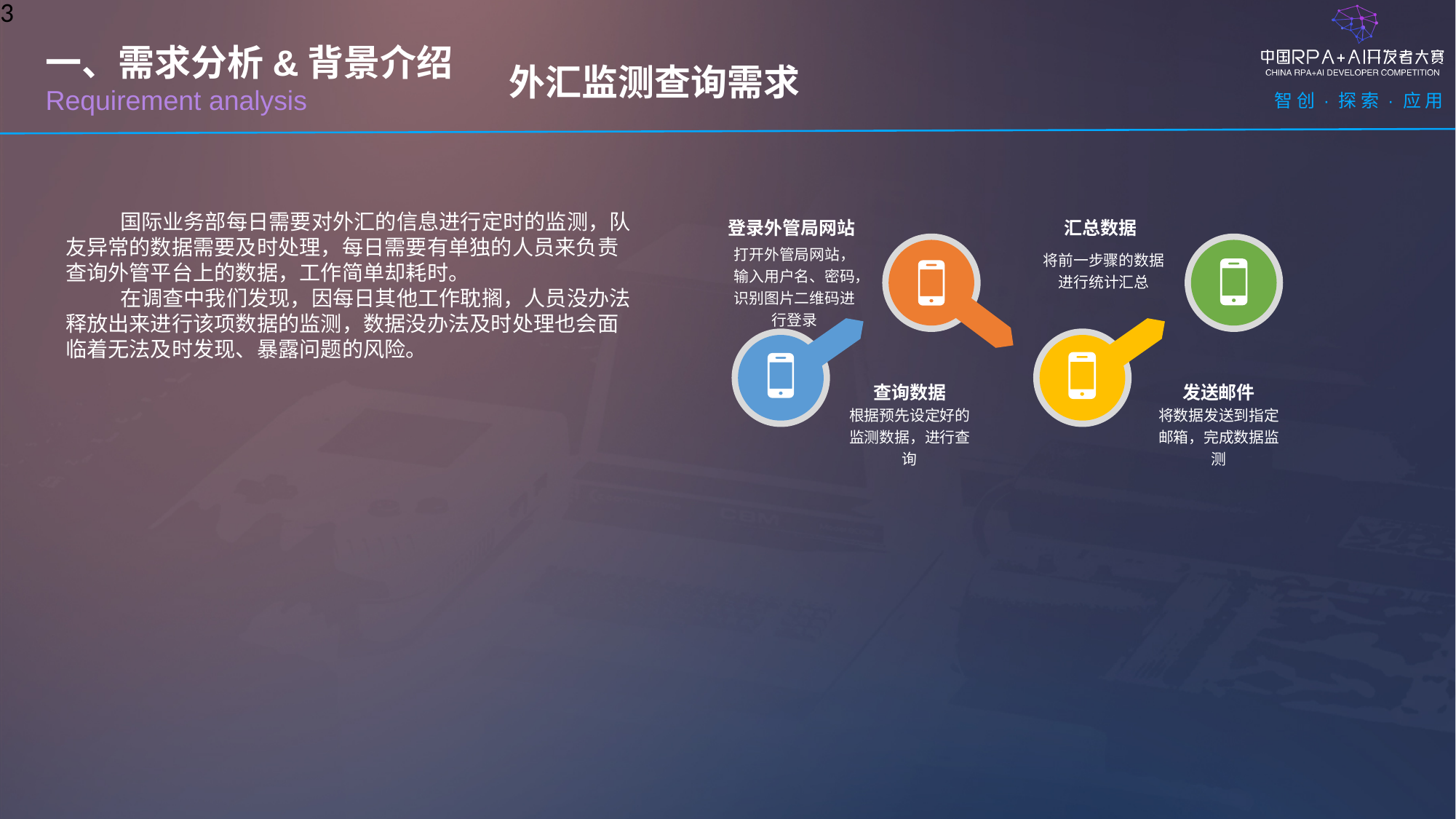

3
外汇监测查询需求
一、需求分析&背景介绍
Requirement analysis
国际业务部每日需要对外汇的信息进行定时的监测，队友异常的数据需要及时处理，每日需要有单独的人员来负责查询外管平台上的数据，工作简单却耗时。
在调查中我们发现，因每日其他工作耽搁，人员没办法释放出来进行该项数据的监测，数据没办法及时处理也会面临着无法及时发现、暴露问题的风险。
登录外管局网站
打开外管局网站，输入用户名、密码，识别图片二维码进行登录

汇总数据
将前一步骤的数据进行统计汇总

查询数据
发送邮件
根据预先设定好的监测数据，进行查询
将数据发送到指定邮箱，完成数据监测